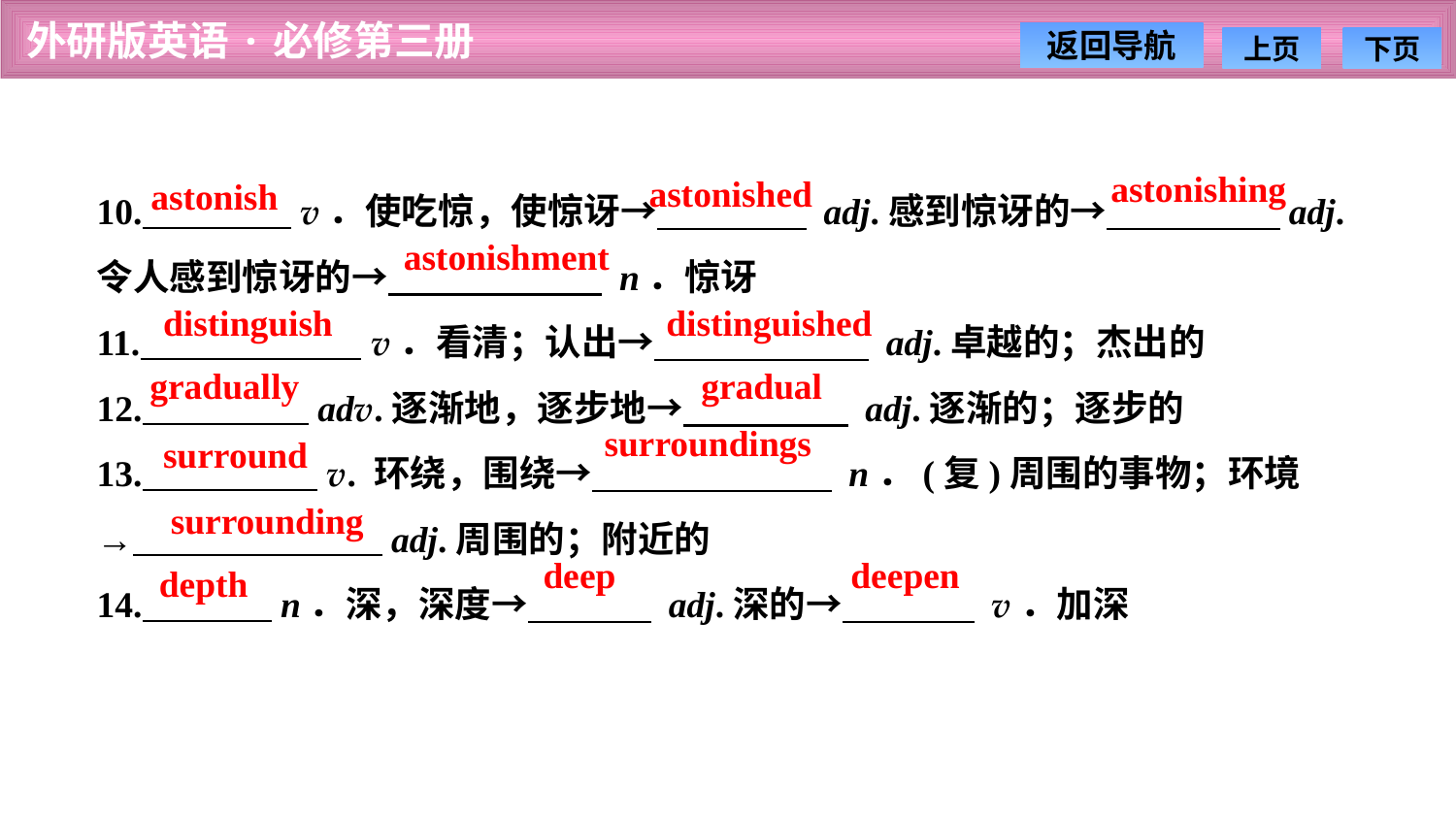

astonishing
10.                 v．使吃惊，使惊讶→                   adj.感到惊讶的→                     adj.令人感到惊讶的→                           n．惊讶
11.                         v．看清；认出→                           adj.卓越的；杰出的
12.                   adv.逐渐地，逐步地→                     adj.逐渐的；逐步的
13.                    v. 环绕，围绕→                              n．(复)周围的事物；环境
→                            adj.周围的；附近的
14.               n．深，深度→                adj.深的→                 v．加深
astonished
astonish
astonishment
distinguish
distinguished
gradually
gradual
　surroundings
surround
surrounding
deep
deepen
depth